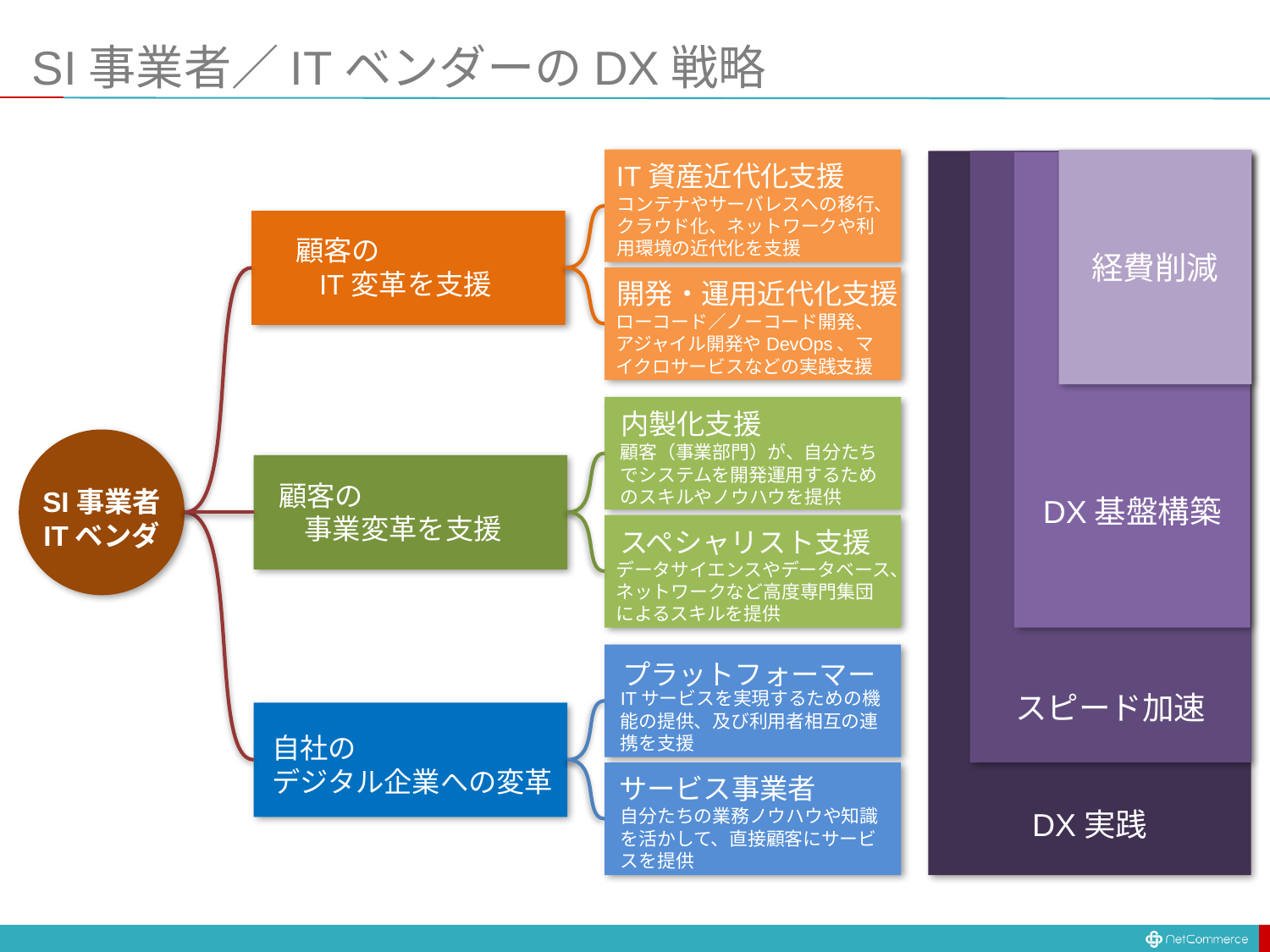

# SI事業者／ITベンダーのDX戦略

IT資産近代化支援
コンテナやサーバレスへの移行、クラウド化、ネットワークや利用環境の近代化を支援

顧客の
   IT変革を支援

開発・運用近代化支援
ローコード／ノーコード開発、アジャイル開発やDevOps、マイクロサービスなどの実践支援

経費削減
DX基盤構築
スピード加速
DX実践

内製化支援
顧客（事業部門）が、自分たちでシステムを開発運用するためのスキルやノウハウを提供

顧客の
   事業変革を支援

スペシャリスト支援
データサイエンスやデータベース、ネットワークなど高度専門集団によるスキルを提供

SI事業者
ITベンダ

プラットフォーマー
ITサービスを実現するための機能の提供、及び利用者相互の連携を支援

自社の
デジタル企業への変革

サービス事業者
自分たちの業務ノウハウや知識を活かして、直接顧客にサービスを提供